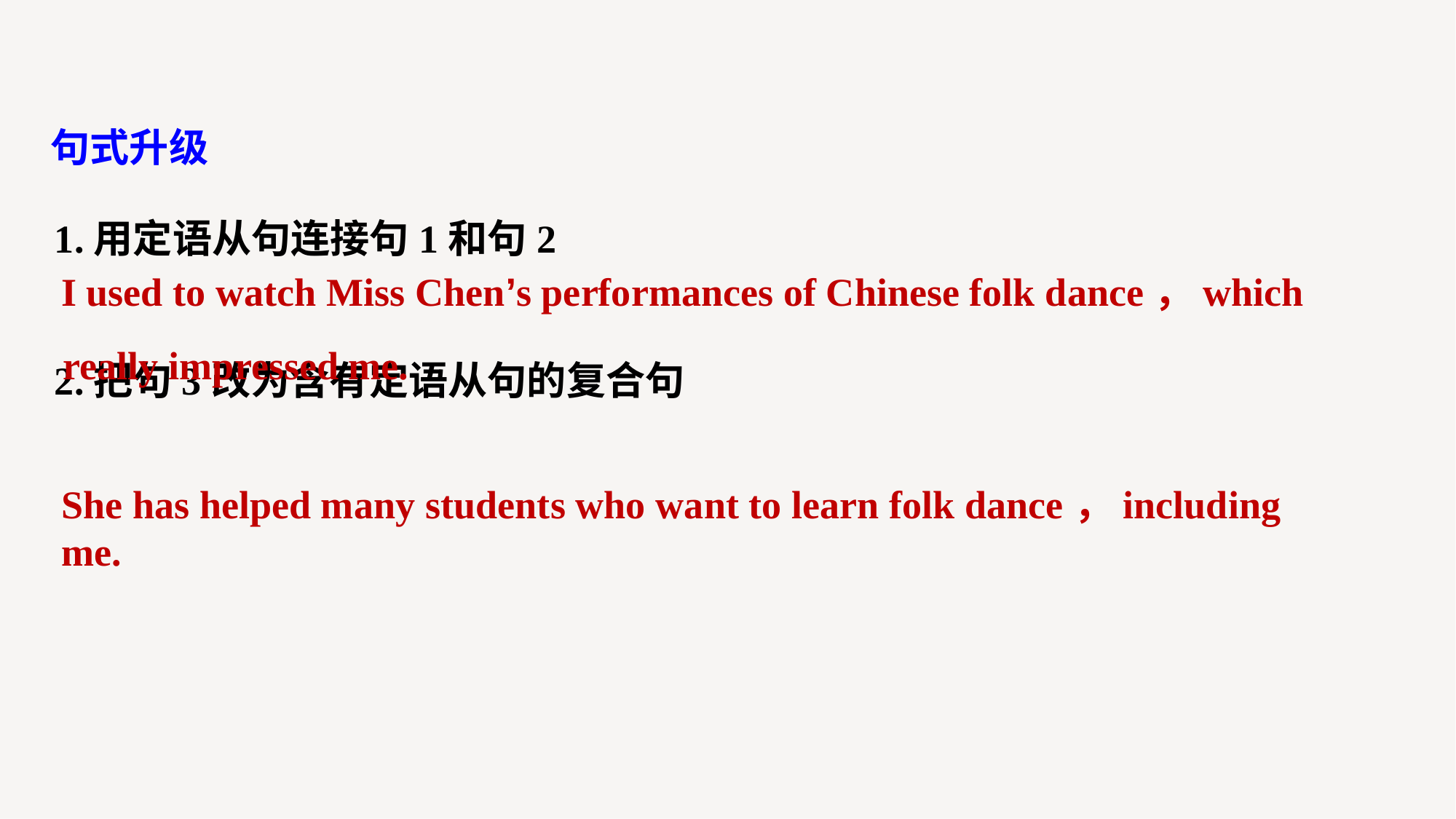

句式升级
1.用定语从句连接句1和句2

2.把句3改为含有定语从句的复合句

I used to watch Miss Chen’s performances of Chinese folk dance，which
really impressed me.
She has helped many students who want to learn folk dance，including me.